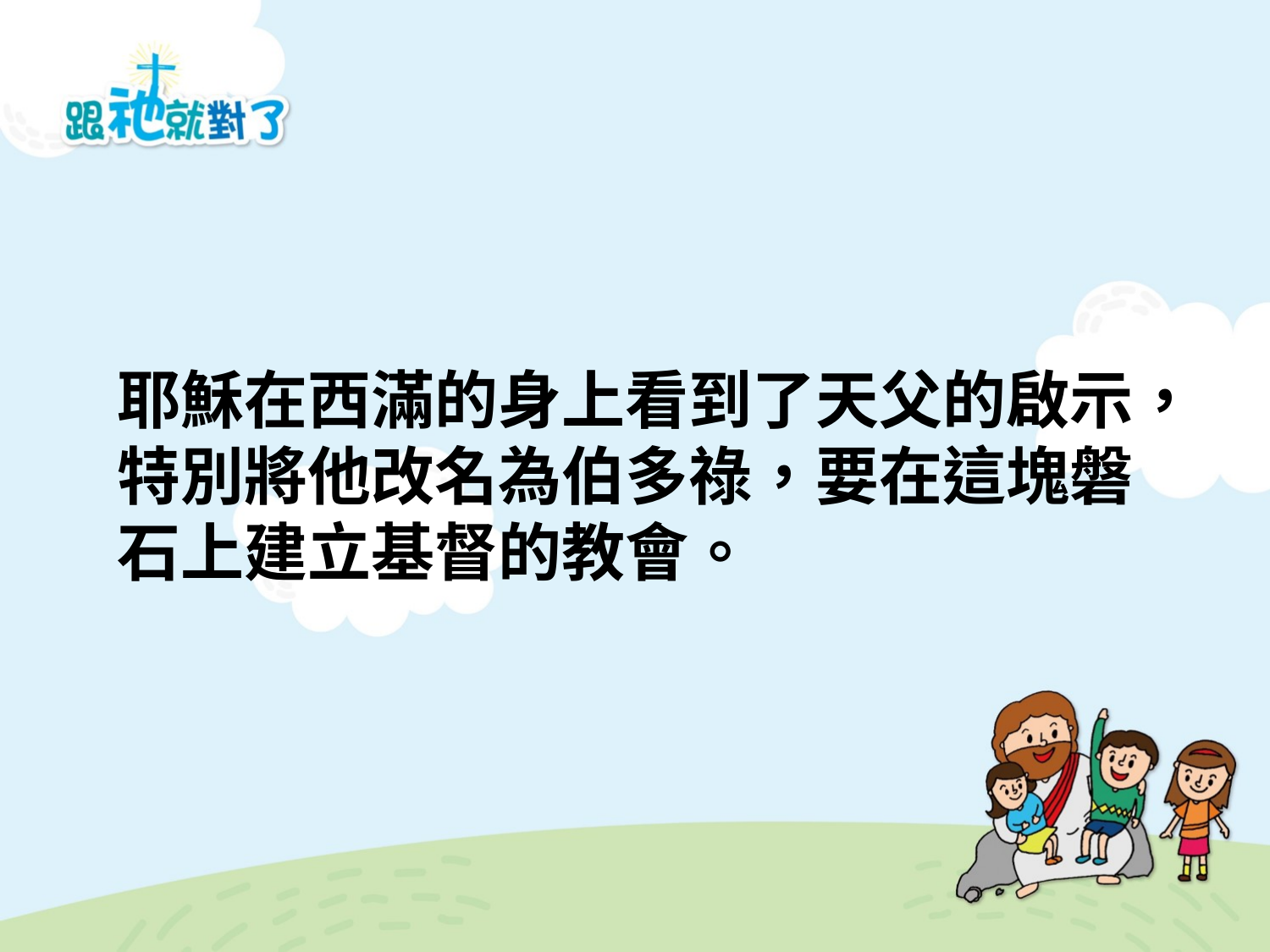

耶穌在西滿的身上看到了天父的啟示，特別將他改名為伯多祿，要在這塊磐石上建立基督的教會。